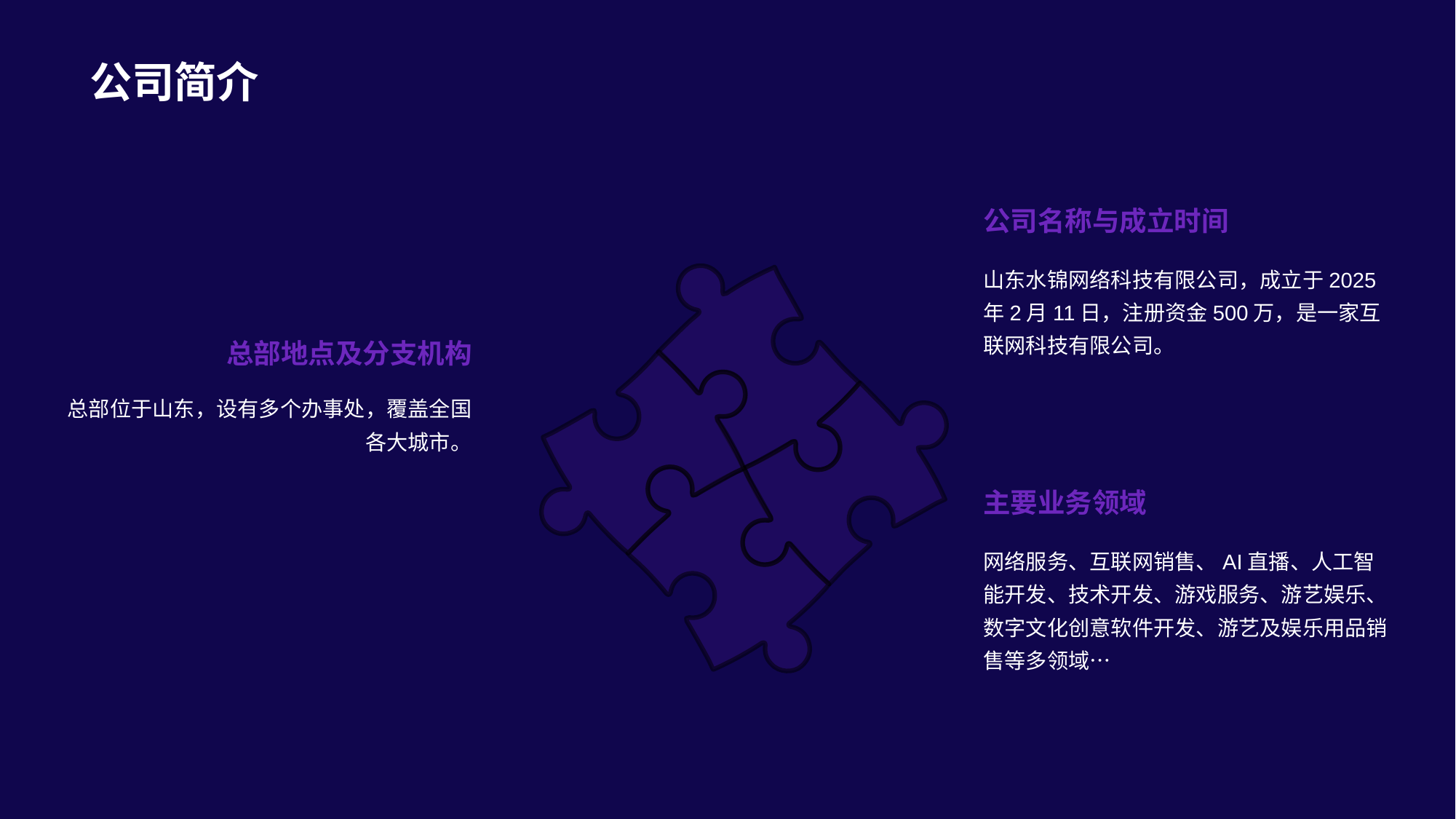

公司简介
公司名称与成立时间
山东水锦网络科技有限公司，成立于2025年2月11日，注册资金500万，是一家互联网科技有限公司。
总部地点及分支机构
总部位于山东，设有多个办事处，覆盖全国各大城市。
主要业务领域
网络服务、互联网销售、AI直播、人工智能开发、技术开发、游戏服务、游艺娱乐、数字文化创意软件开发、游艺及娱乐用品销售等多领域…